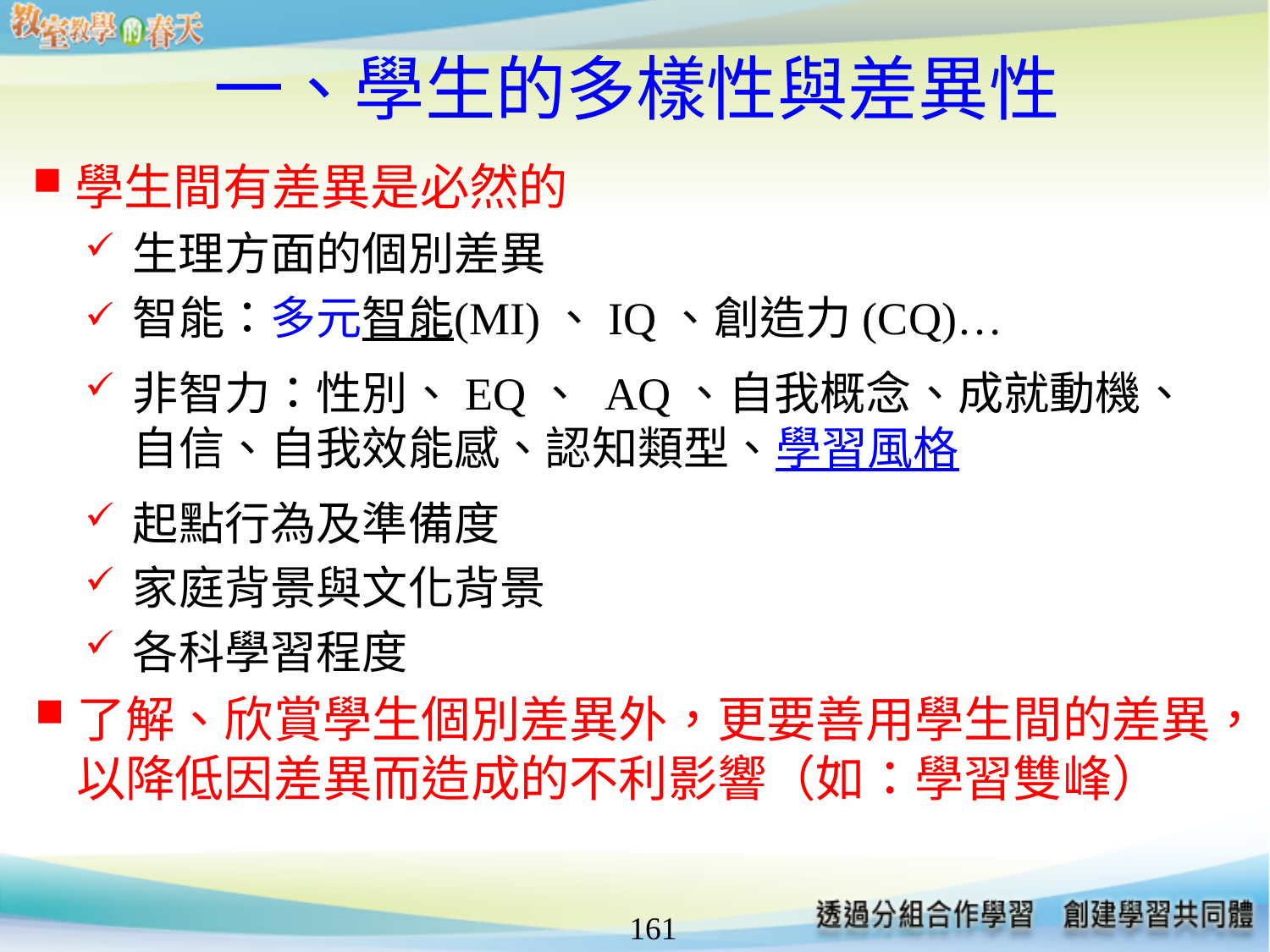

# 一、學生的多樣性與差異性
學生間有差異是必然的
生理方面的個別差異
智能：多元智能(MI)、IQ、創造力(CQ)…
非智力：性別、EQ、 AQ、自我概念、成就動機、
自信、自我效能感、認知類型、學習風格
起點行為及準備度
家庭背景與文化背景
各科學習程度
了解、欣賞學生個別差異外，更要善用學生間的差異，以降低因差異而造成的不利影響（如：學習雙峰）

161